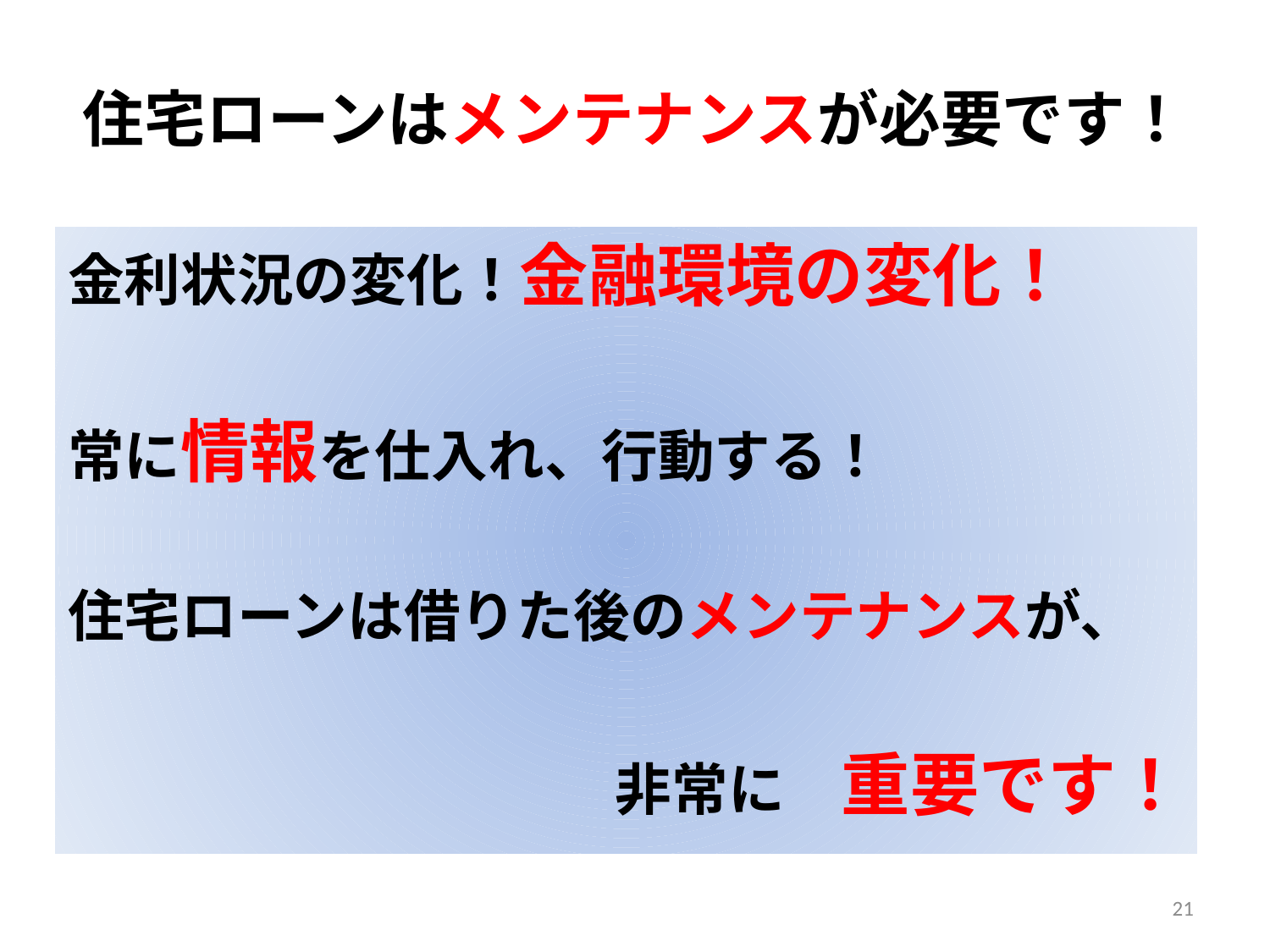

# 住宅ローンはメンテナンスが必要です！
金利状況の変化！金融環境の変化！

常に情報を仕入れ、行動する！

住宅ローンは借りた後のメンテナンスが、

非常に　重要です！

21